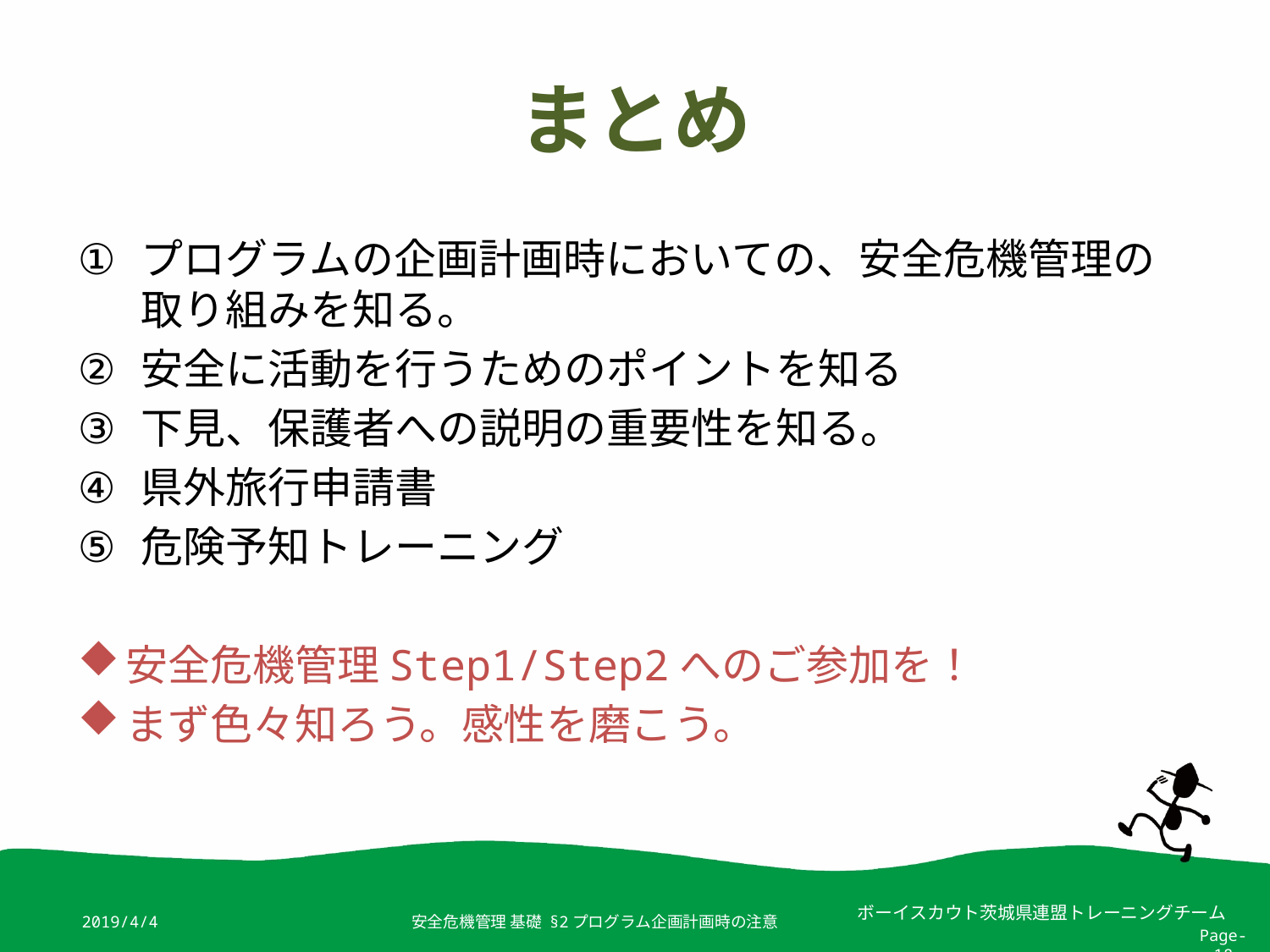

# まとめ
プログラムの企画計画時においての、安全危機管理の取り組みを知る。
安全に活動を行うためのポイントを知る
下見、保護者への説明の重要性を知る。
県外旅行申請書
危険予知トレーニング

安全危機管理Step1/Step2へのご参加を！
まず色々知ろう。感性を磨こう。
2019/4/4
安全危機管理 基礎 §2プログラム企画計画時の注意
Page-18